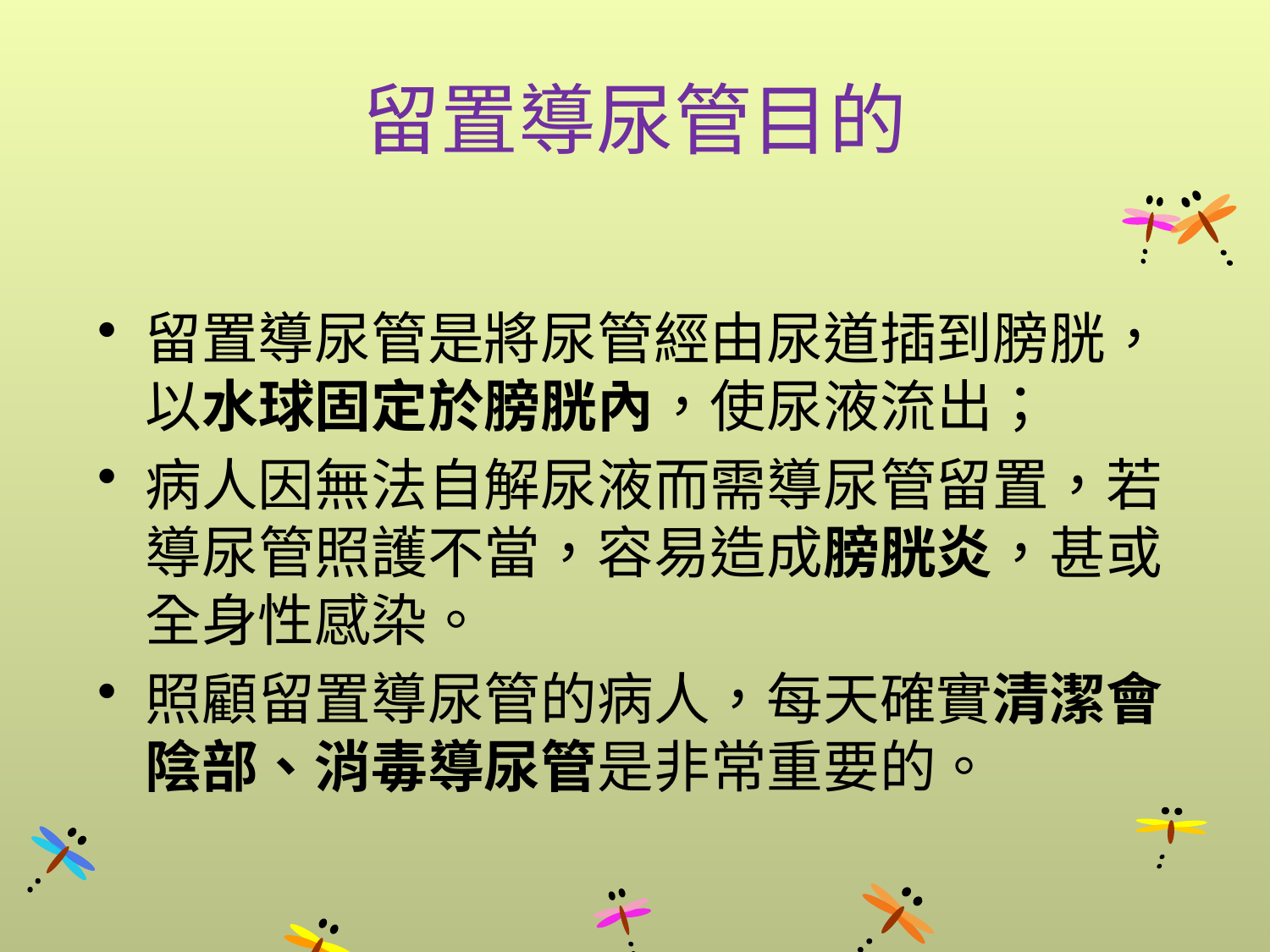

# 留置導尿管目的
留置導尿管是將尿管經由尿道插到膀胱，以水球固定於膀胱內，使尿液流出；
病人因無法自解尿液而需導尿管留置，若導尿管照護不當，容易造成膀胱炎，甚或全身性感染。
照顧留置導尿管的病人，每天確實清潔會陰部、消毒導尿管是非常重要的。